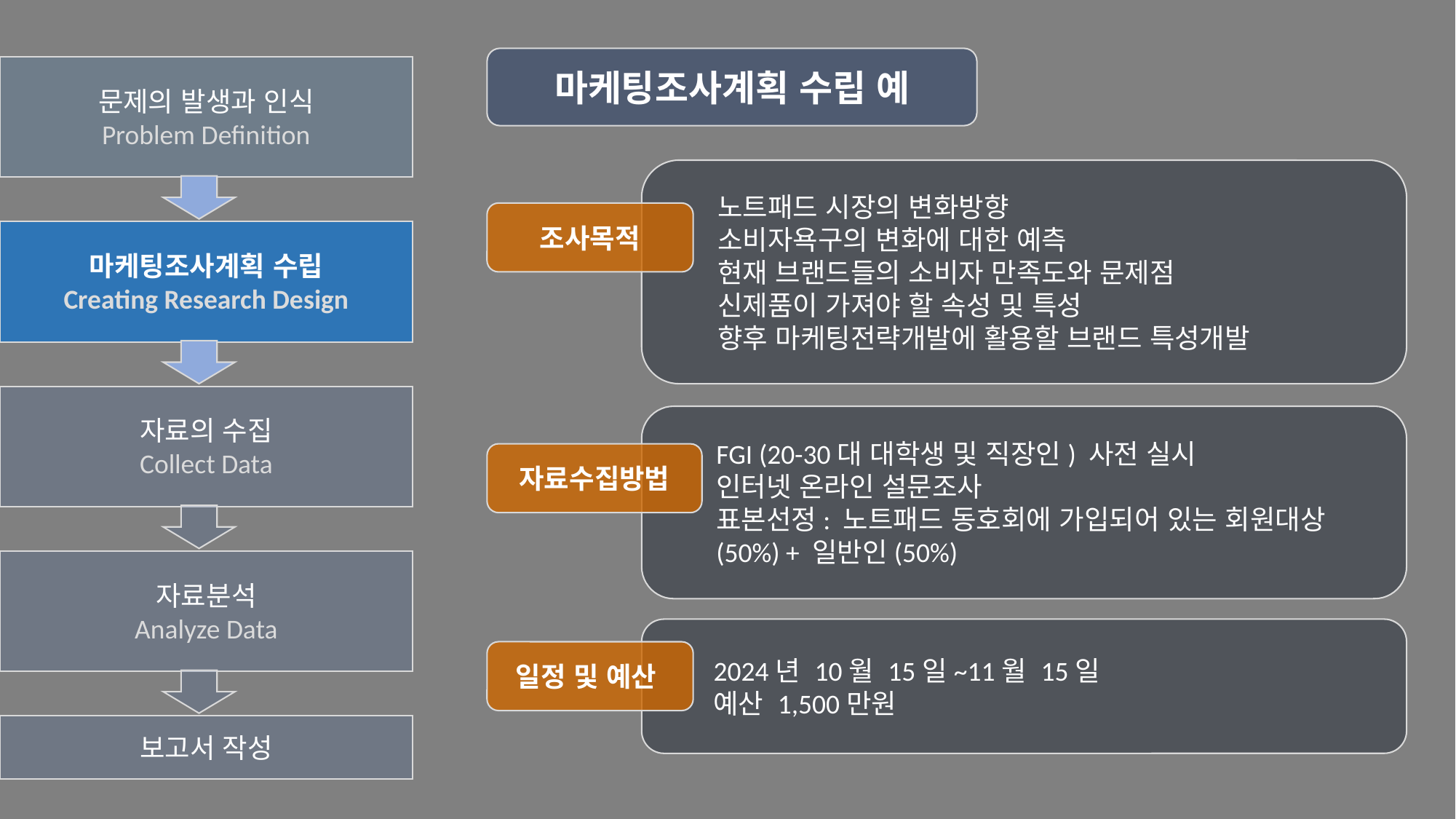

마케팅조사계획 수립 예
문제의 발생과 인식
Problem Definition
노트패드 시장의 변화방향
소비자욕구의 변화에 대한 예측
현재 브랜드들의 소비자 만족도와 문제점
신제품이 가져야 할 속성 및 특성
향후 마케팅전략개발에 활용할 브랜드 특성개발

조사목적
마케팅조사계획 수립
Creating Research Design

자료의 수집
Collect Data
FGI (20-30대 대학생 및 직장인) 사전 실시
인터넷 온라인 설문조사
표본선정: 노트패드 동호회에 가입되어 있는 회원대상(50%) + 일반인(50%)
자료수집방법

자료분석
Analyze Data
2024년 10월 15일~11월 15일
예산 1,500만원
일정 및 예산

보고서 작성